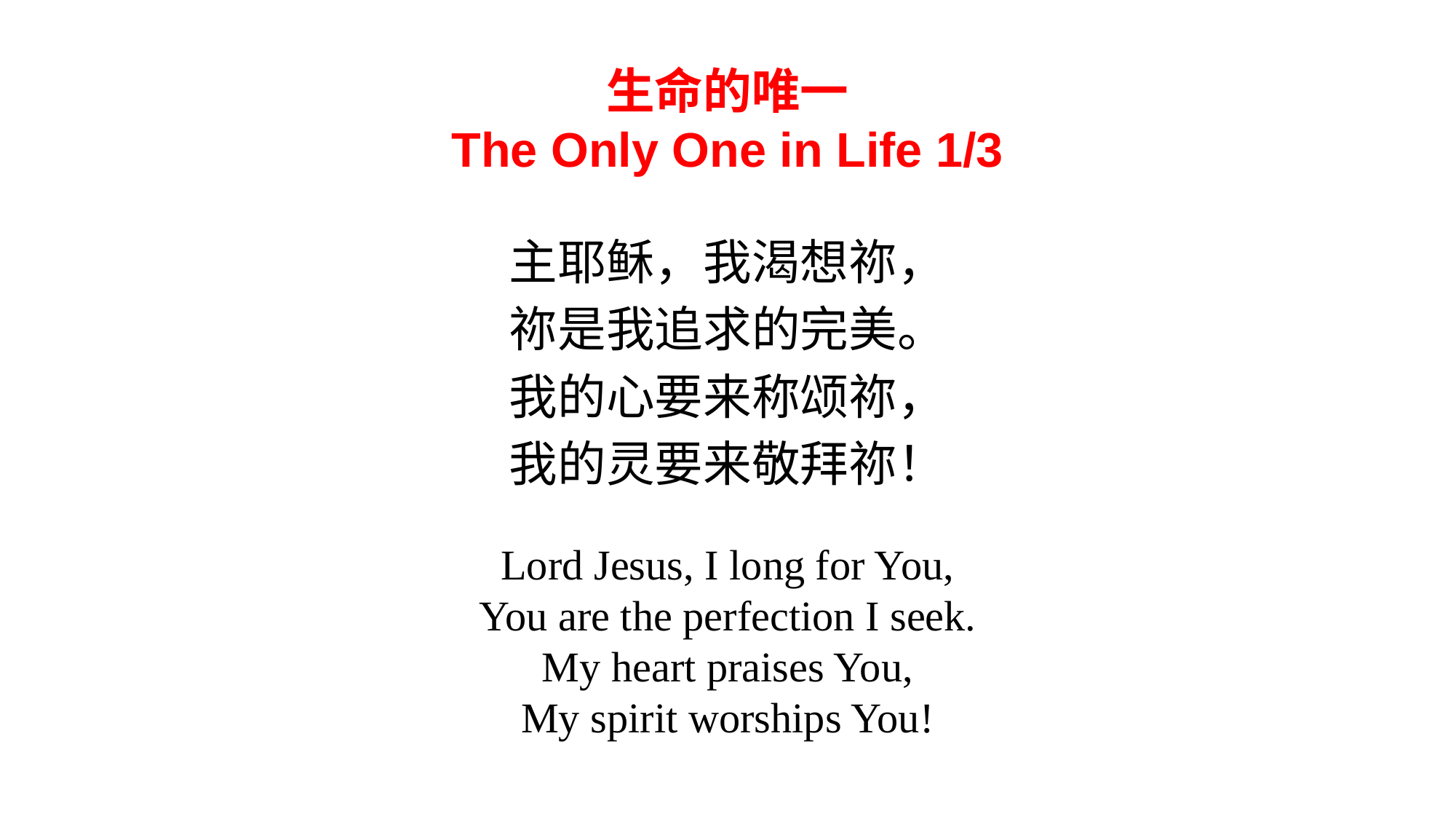

生命的唯一
The Only One in Life 1/3
主耶稣，我渴想祢，
祢是我追求的完美。
我的心要来称颂祢，
我的灵要来敬拜祢！

Lord Jesus, I long for You,
You are the perfection I seek.
My heart praises You,
My spirit worships You!